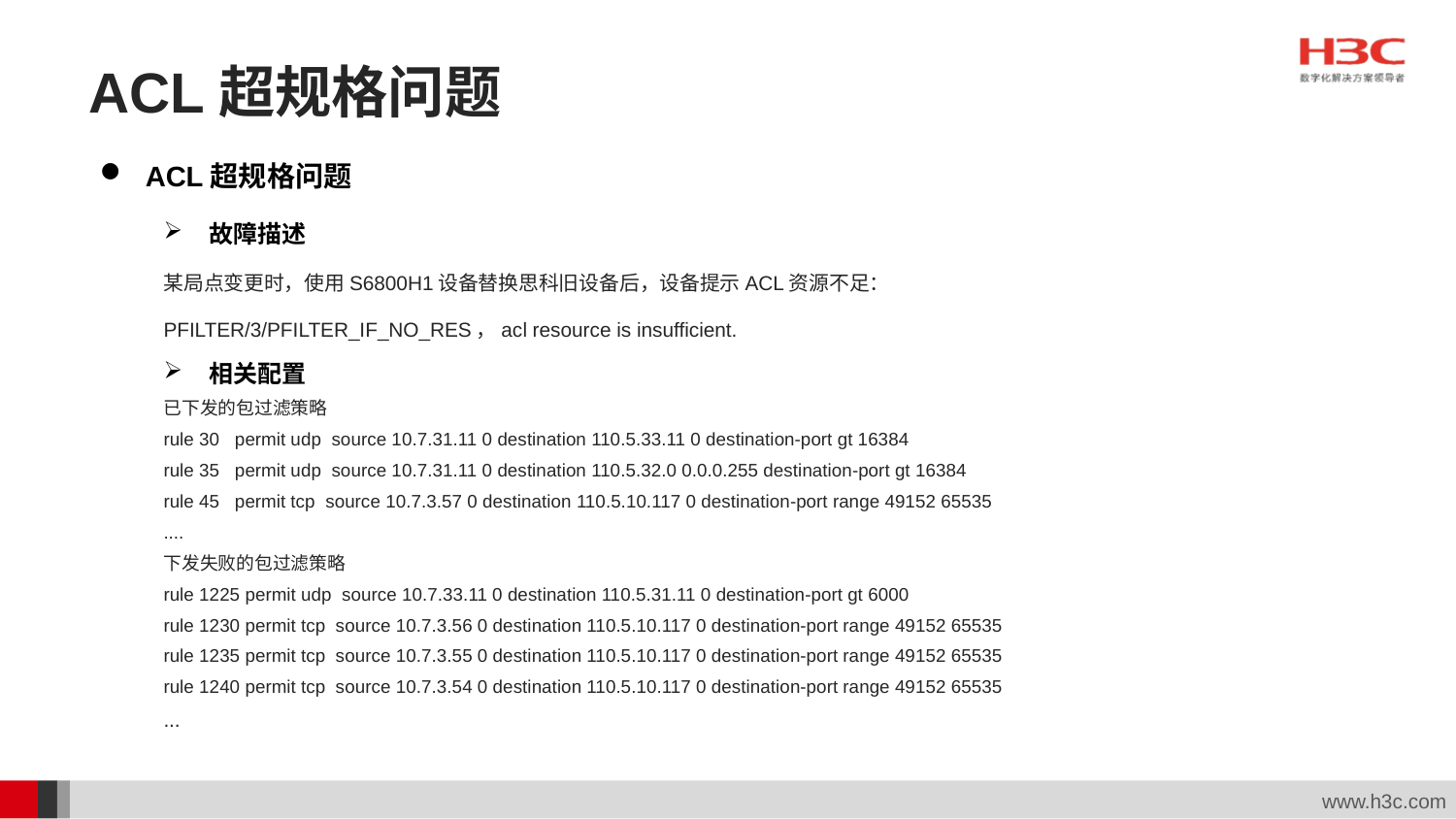

# ACL超规格问题
ACL超规格问题
故障描述
某局点变更时，使用S6800H1设备替换思科旧设备后，设备提示ACL资源不足：
PFILTER/3/PFILTER_IF_NO_RES，acl resource is insufficient.
相关配置
已下发的包过滤策略
rule 30   permit udp  source 10.7.31.11 0 destination 110.5.33.11 0 destination-port gt 16384
rule 35   permit udp  source 10.7.31.11 0 destination 110.5.32.0 0.0.0.255 destination-port gt 16384
rule 45   permit tcp  source 10.7.3.57 0 destination 110.5.10.117 0 destination-port range 49152 65535
....
下发失败的包过滤策略
rule 1225 permit udp  source 10.7.33.11 0 destination 110.5.31.11 0 destination-port gt 6000
rule 1230 permit tcp  source 10.7.3.56 0 destination 110.5.10.117 0 destination-port range 49152 65535
rule 1235 permit tcp  source 10.7.3.55 0 destination 110.5.10.117 0 destination-port range 49152 65535
rule 1240 permit tcp  source 10.7.3.54 0 destination 110.5.10.117 0 destination-port range 49152 65535
...